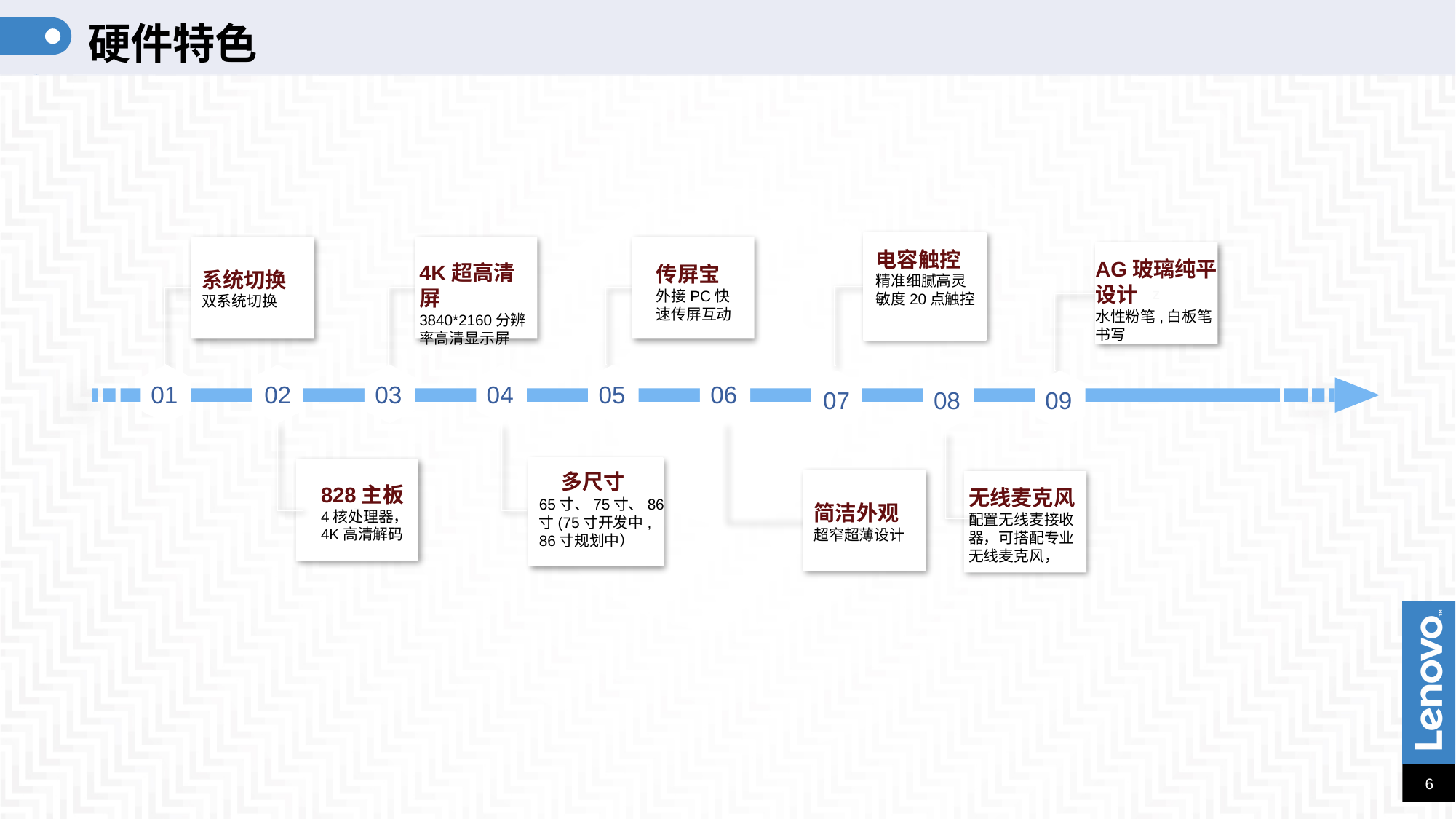

硬件特色

电容触控
精准细腻高灵敏度20点触控
z
AG玻璃纯平设计
水性粉笔,白板笔书写
4K超高清屏
3840*2160分辨率高清显示屏
传屏宝
外接PC快速传屏互动
系统切换
双系统切换

01

02

03

04

05

06

07

08

09

z
   多尺寸
65寸、75寸、86寸(75寸开发中,
86寸规划中）

z
828主板
4核处理器，
4K高清解码
无线麦克风
配置无线麦接收器，可搭配专业无线麦克风，
简洁外观
超窄超薄设计